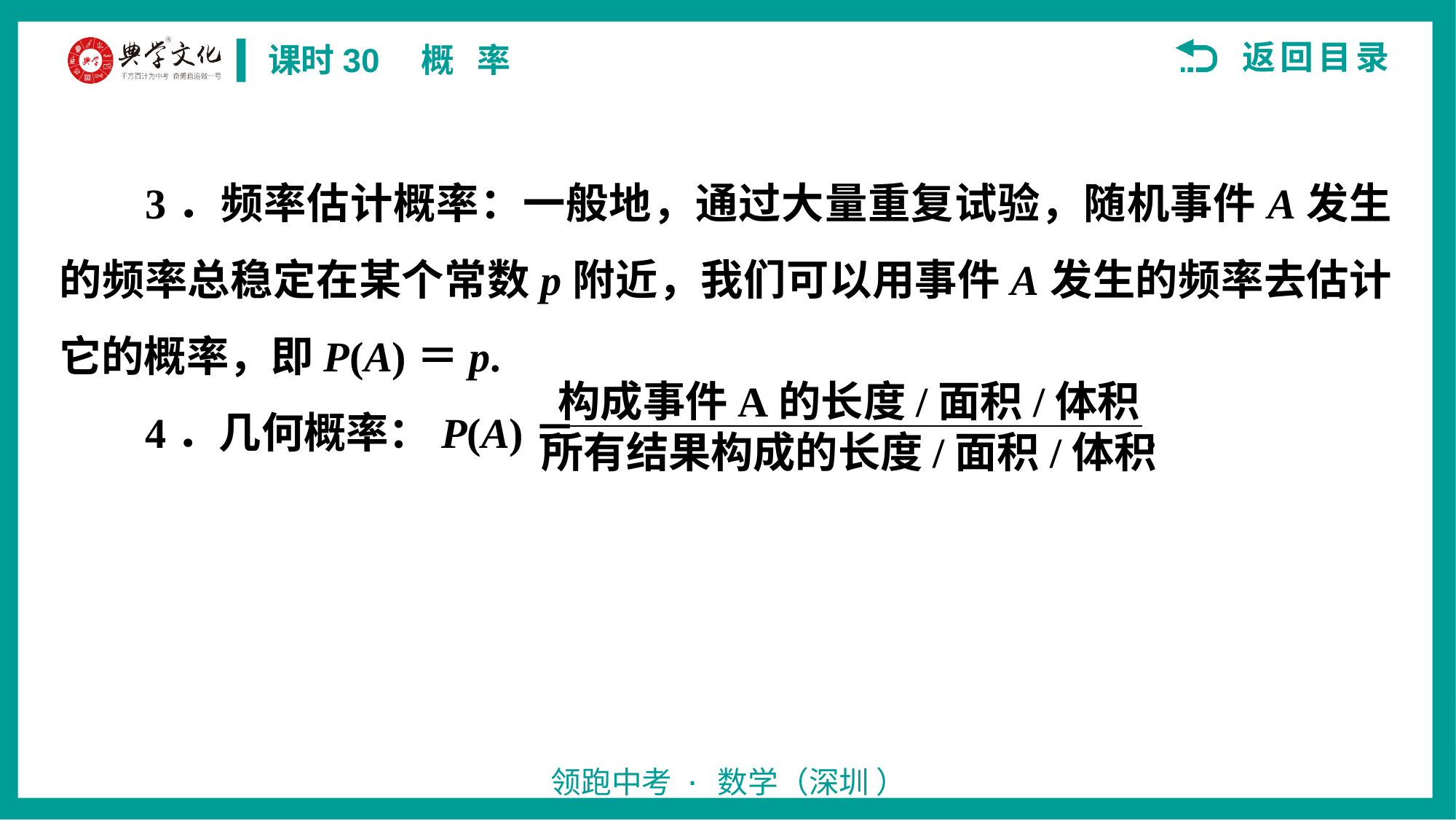

3．频率估计概率：一般地，通过大量重复试验，随机事件A发生的频率总稳定在某个常数p附近，我们可以用事件A发生的频率去估计它的概率，即P(A)＝p.
4．几何概率：P(A)＝                                                          .
构成事件A的长度/面积/体积
所有结果构成的长度/面积/体积